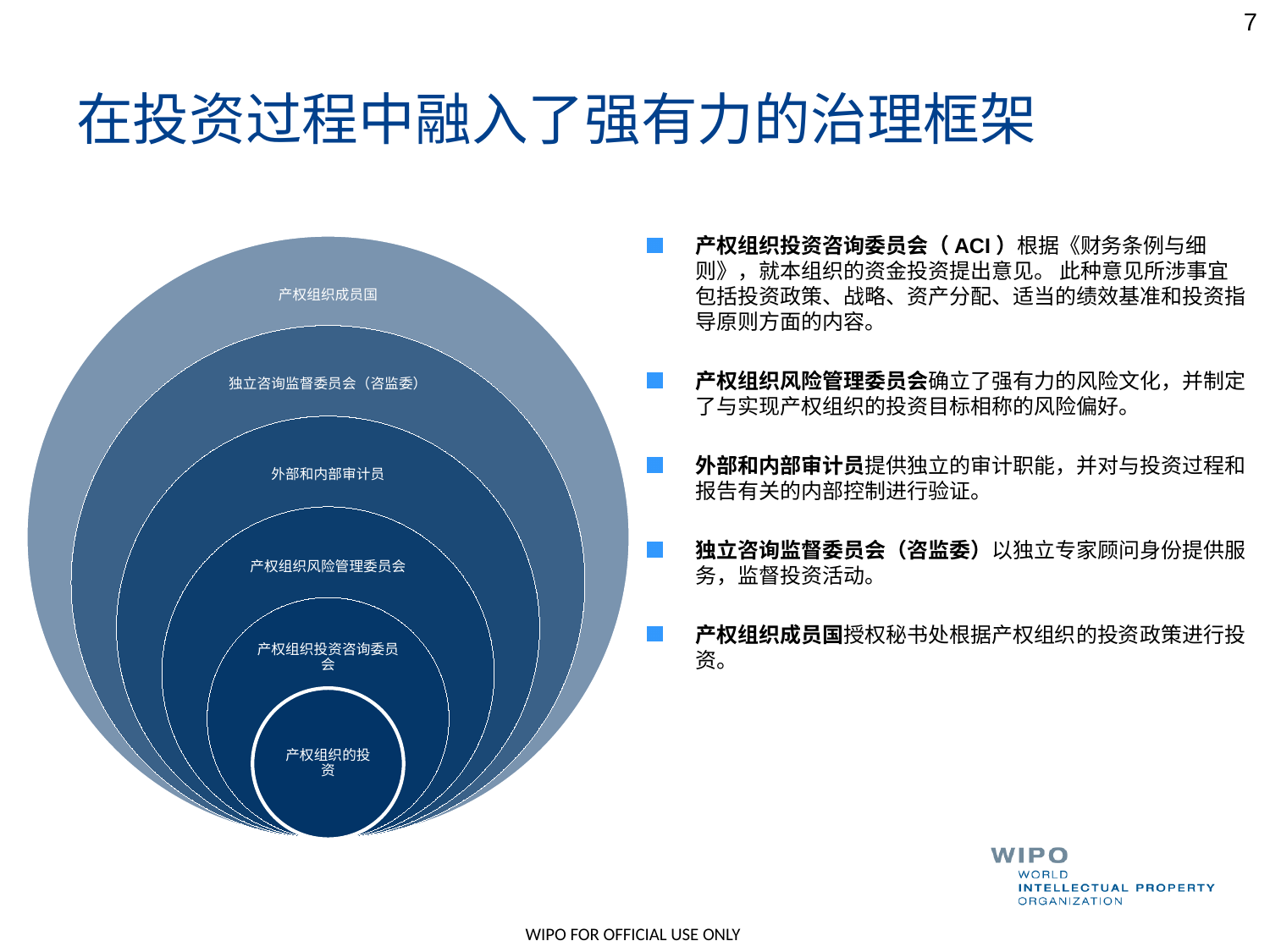

7
# 在投资过程中融入了强有力的治理框架

产权组织投资咨询委员会（ACI）根据《财务条例与细则》，就本组织的资金投资提出意见。 此种意见所涉事宜包括投资政策、战略、资产分配、适当的绩效基准和投资指导原则方面的内容。

产权组织风险管理委员会确立了强有力的风险文化，并制定了与实现产权组织的投资目标相称的风险偏好。

外部和内部审计员提供独立的审计职能，并对与投资过程和报告有关的内部控制进行验证。

独立咨询监督委员会（咨监委）以独立专家顾问身份提供服务，监督投资活动。

产权组织成员国授权秘书处根据产权组织的投资政策进行投资。

产权组织成员国
独立咨询监督委员会（咨监委）
外部和内部审计员
产权组织风险管理委员会
产权组织投资咨询委员会
产权组织的投资